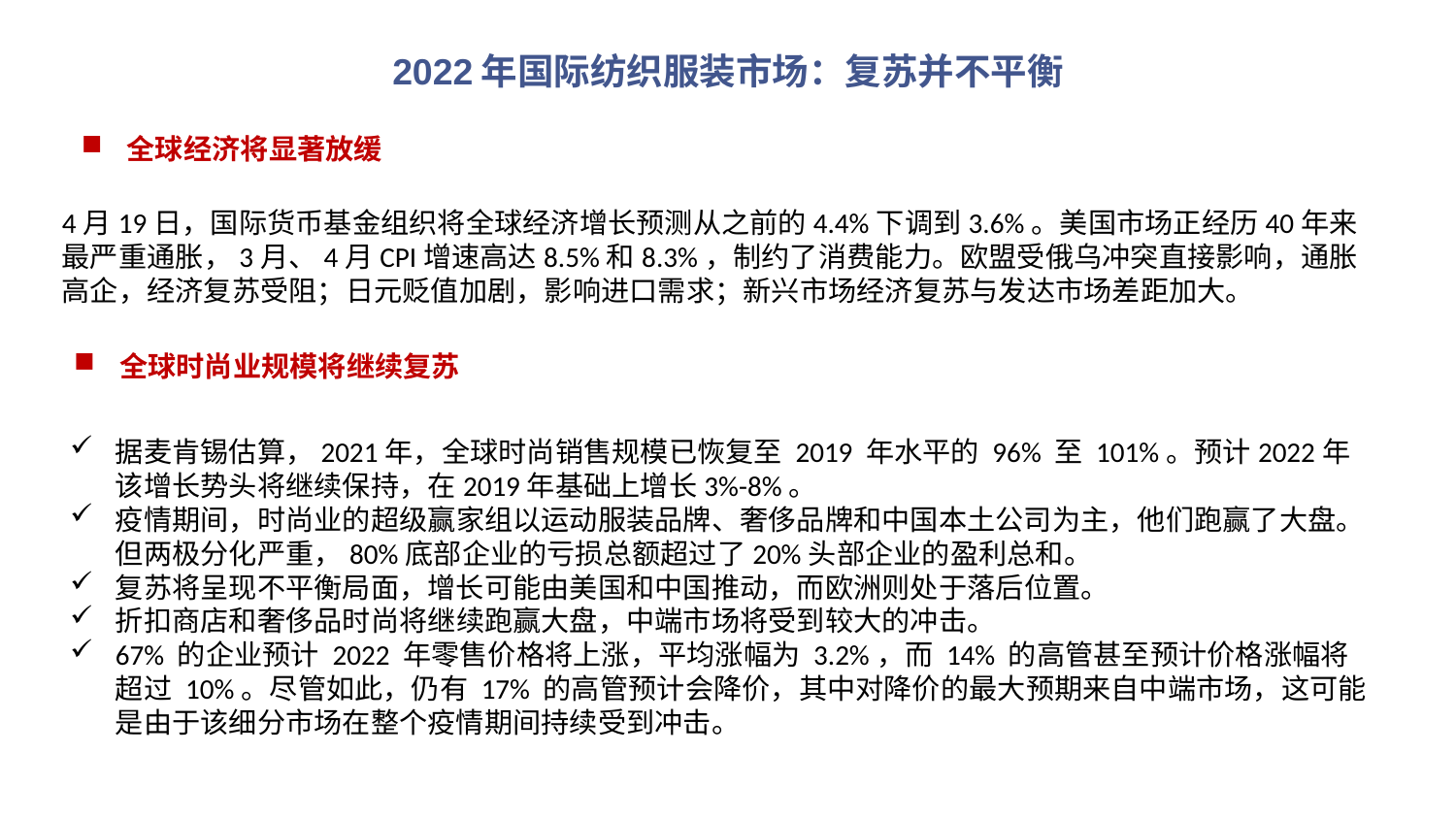

# 2022年国际纺织服装市场：复苏并不平衡
全球经济将显著放缓
4月19日，国际货币基金组织将全球经济增长预测从之前的4.4%下调到3.6%。美国市场正经历40年来最严重通胀，3月、4月CPI增速高达8.5%和8.3%，制约了消费能力。欧盟受俄乌冲突直接影响，通胀高企，经济复苏受阻；日元贬值加剧，影响进口需求；新兴市场经济复苏与发达市场差距加大。
全球时尚业规模将继续复苏
据麦肯锡估算，2021年，全球时尚销售规模已恢复至 2019 年水平的 96% 至 101%。预计2022年该增长势头将继续保持，在2019年基础上增长3%-8%。
疫情期间，时尚业的超级赢家组以运动服装品牌、奢侈品牌和中国本土公司为主，他们跑赢了大盘。但两极分化严重，80%底部企业的亏损总额超过了20%头部企业的盈利总和。
复苏将呈现不平衡局面，增长可能由美国和中国推动，而欧洲则处于落后位置。
折扣商店和奢侈品时尚将继续跑赢大盘，中端市场将受到较大的冲击。
67% 的企业预计 2022 年零售价格将上涨，平均涨幅为 3.2%，而 14% 的高管甚至预计价格涨幅将超过 10%。尽管如此，仍有 17% 的高管预计会降价，其中对降价的最大预期来自中端市场，这可能是由于该细分市场在整个疫情期间持续受到冲击。